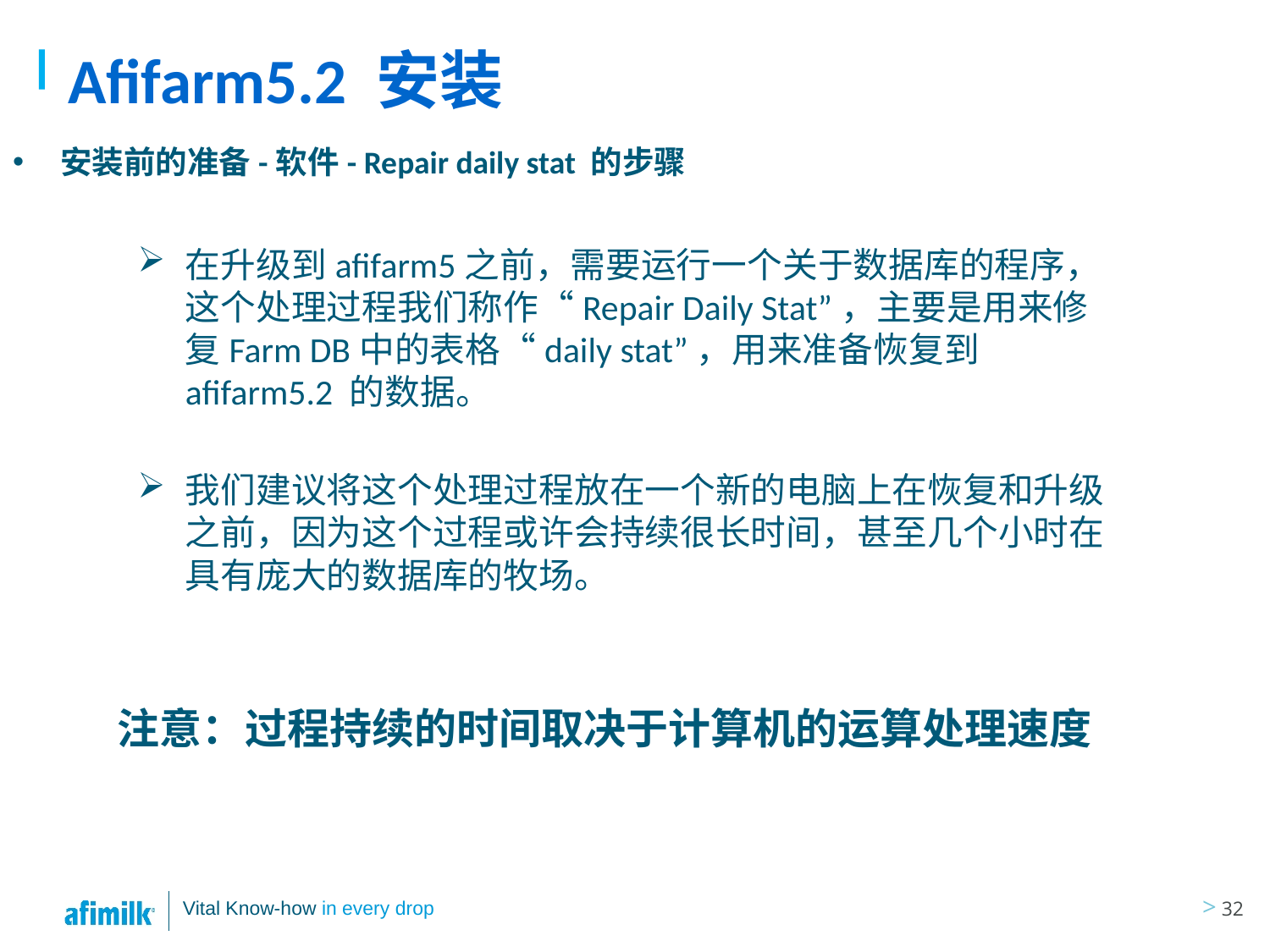

# Afifarm5.2 安装
安装前的准备-软件- Repair daily stat 的步骤
在升级到afifarm5之前，需要运行一个关于数据库的程序，这个处理过程我们称作“Repair Daily Stat”，主要是用来修复Farm DB中的表格“daily stat”，用来准备恢复到afifarm5.2 的数据。

我们建议将这个处理过程放在一个新的电脑上在恢复和升级之前，因为这个过程或许会持续很长时间，甚至几个小时在具有庞大的数据库的牧场。

注意：过程持续的时间取决于计算机的运算处理速度